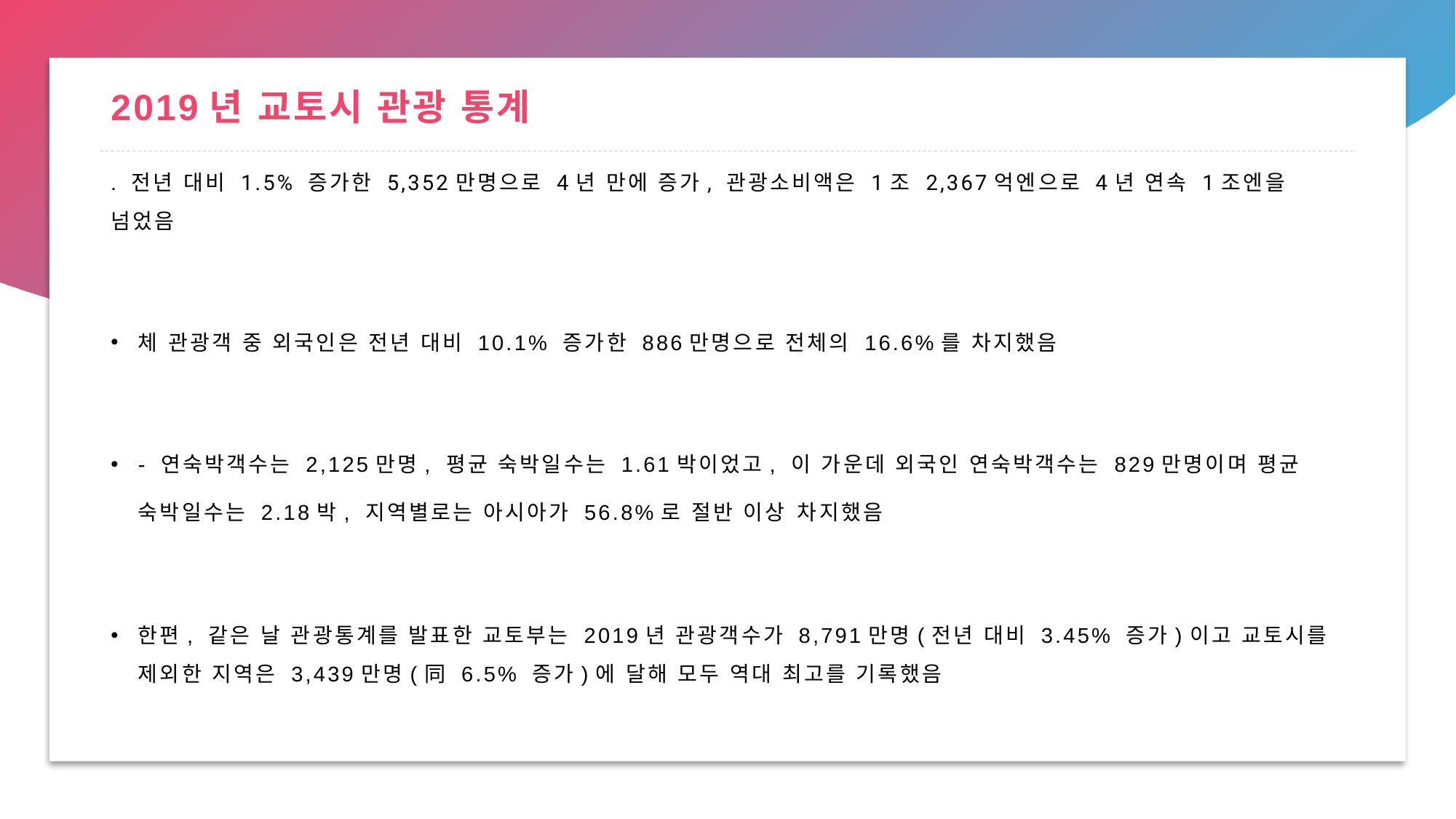

# 2019년 교토시 관광 통계
. 전년 대비 1.5% 증가한 5,352만명으로 4년 만에 증가, 관광소비액은 1조 2,367억엔으로 4년 연속 1조엔을 넘었음

체 관광객 중 외국인은 전년 대비 10.1% 증가한 886만명으로 전체의 16.6%를 차지했음

- 연숙박객수는 2,125만명, 평균 숙박일수는 1.61박이었고, 이 가운데 외국인 연숙박객수는 829만명이며 평균 숙박일수는 2.18박, 지역별로는 아시아가 56.8%로 절반 이상 차지했음

한편, 같은 날 관광통계를 발표한 교토부는 2019년 관광객수가 8,791만명(전년 대비 3.45% 증가)이고 교토시를 제외한 지역은 3,439만명(同 6.5% 증가)에 달해 모두 역대 최고를 기록했음